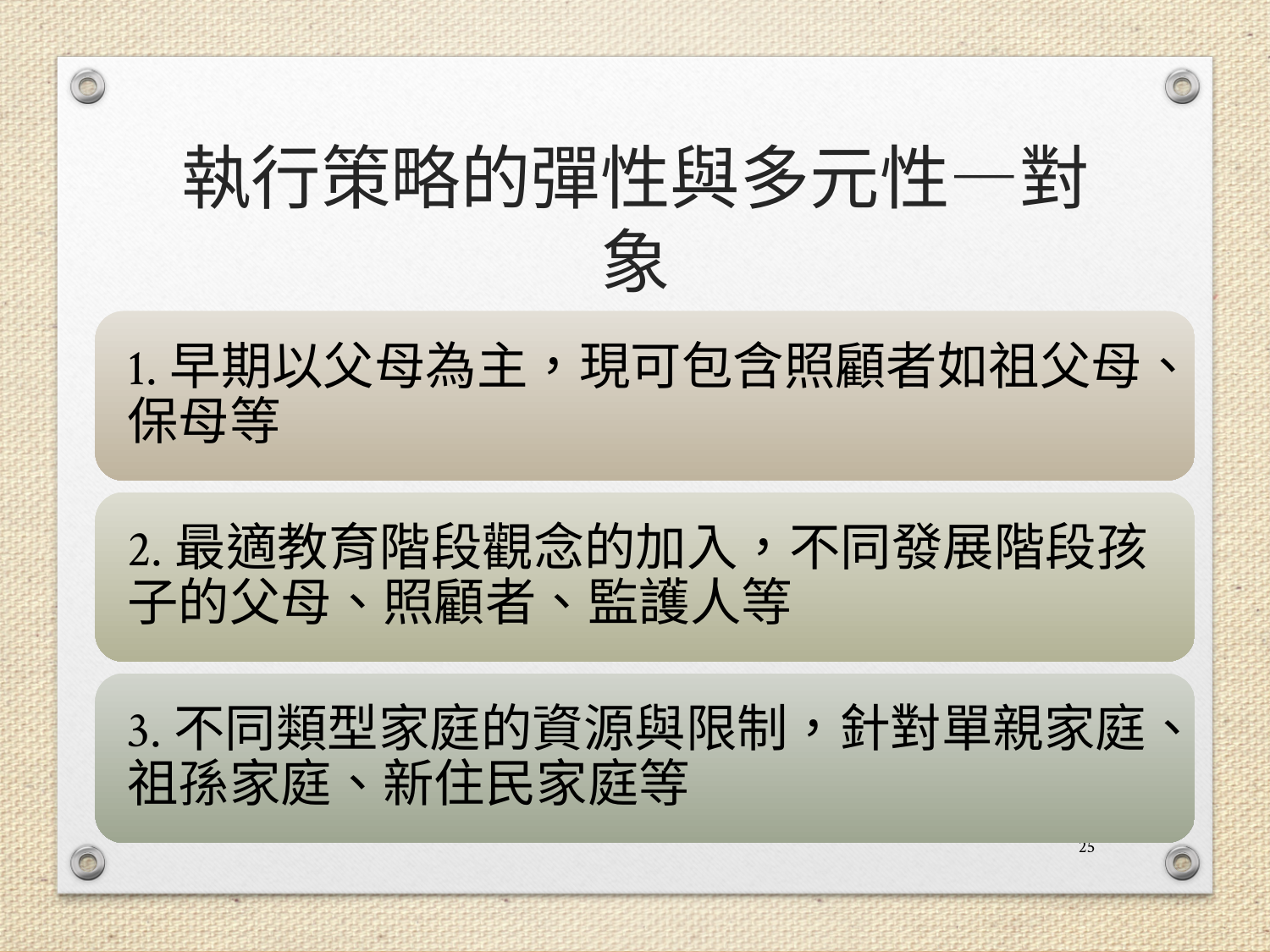

# 執行策略的彈性與多元性—對象
1.早期以父母為主，現可包含照顧者如祖父母、保母等
2.最適教育階段觀念的加入，不同發展階段孩子的父母、照顧者、監護人等
3.不同類型家庭的資源與限制，針對單親家庭、祖孫家庭、新住民家庭等
25